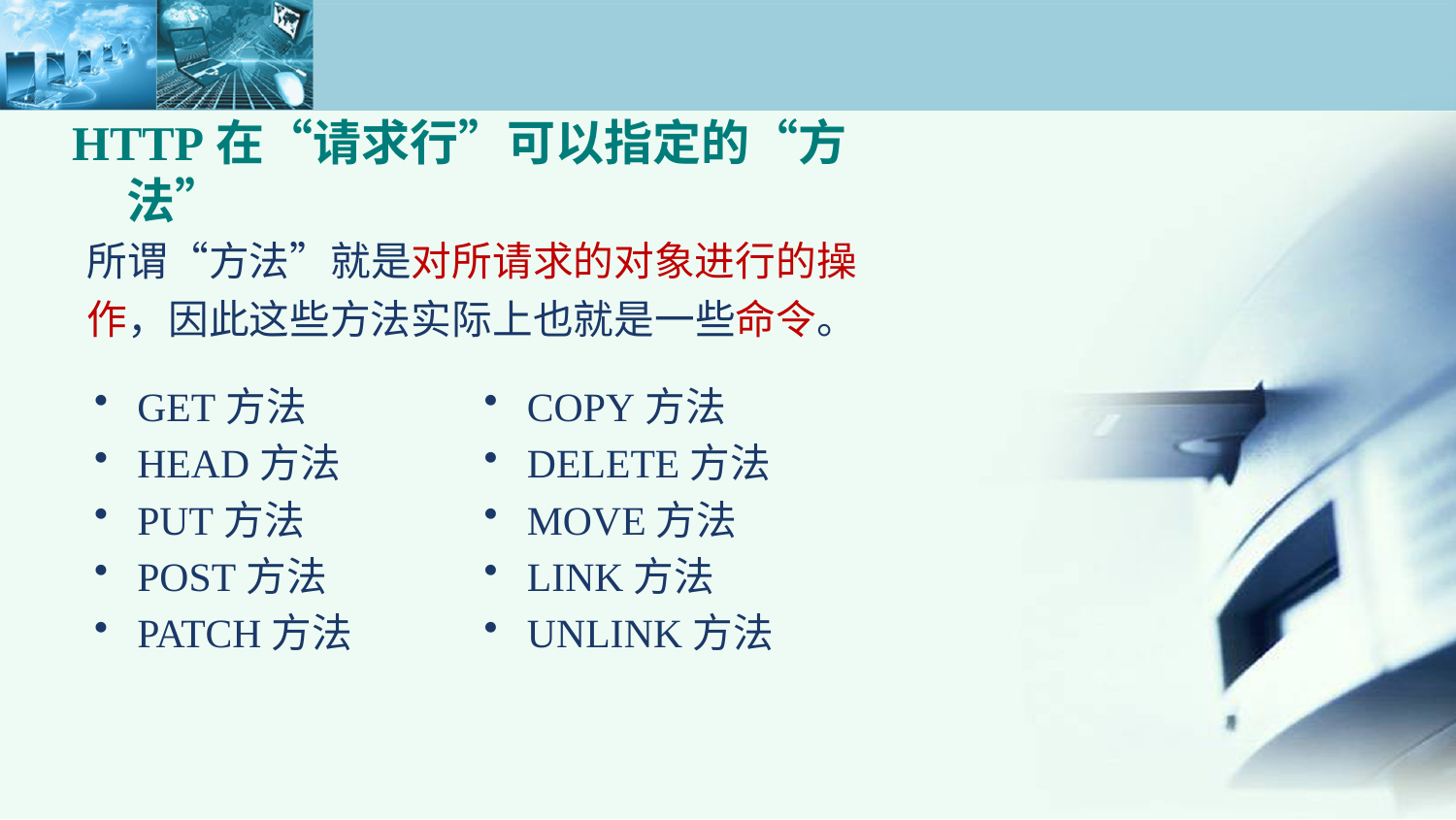

HTTP在“请求行”可以指定的“方法”
所谓“方法”就是对所请求的对象进行的操作，因此这些方法实际上也就是一些命令。
GET方法
HEAD方法
PUT方法
POST方法
PATCH方法
COPY方法
DELETE方法
MOVE方法
LINK方法
UNLINK方法